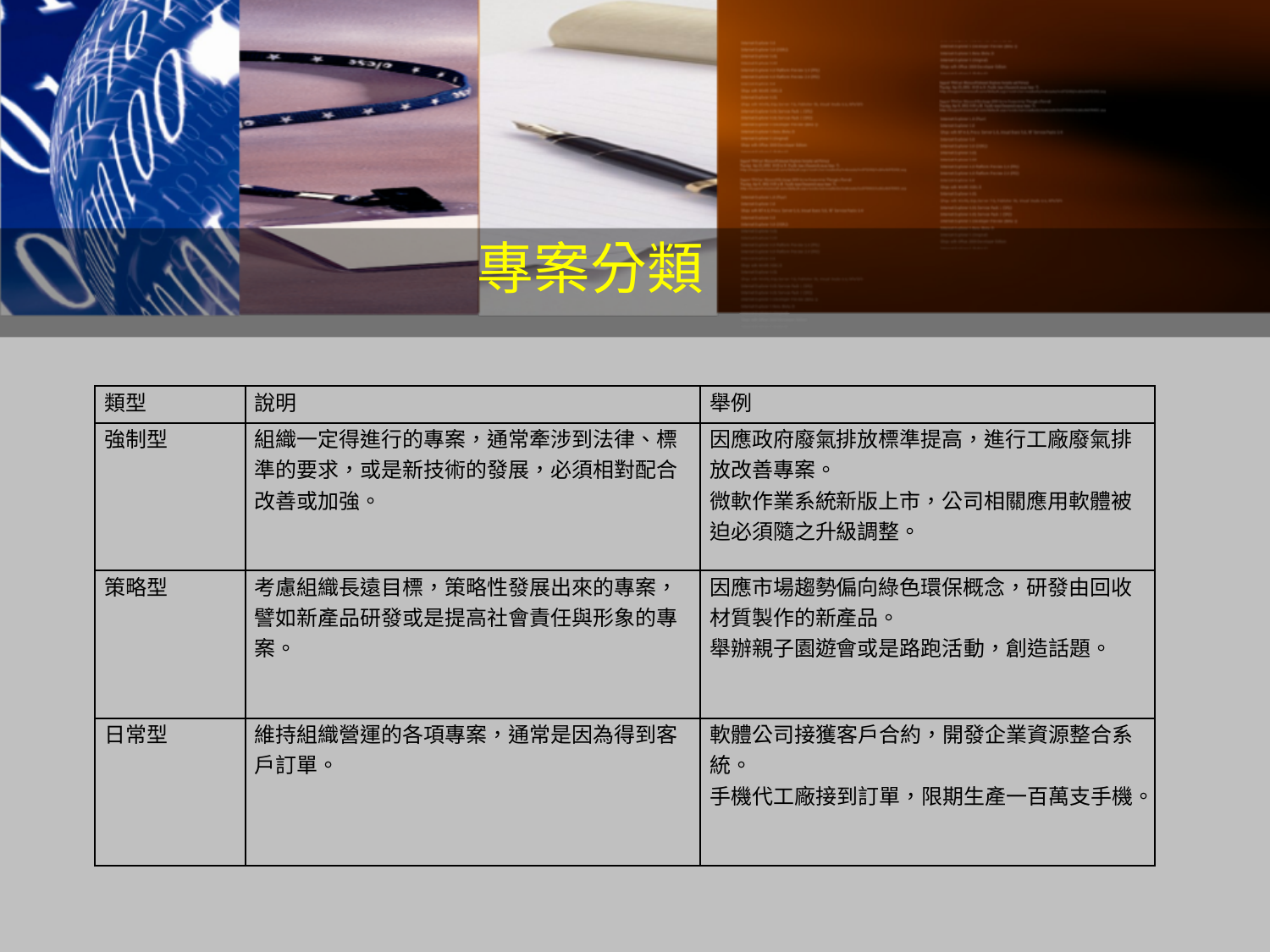

專案分類
| 類型 | 說明 | 舉例 |
| --- | --- | --- |
| 強制型 | 組織一定得進行的專案，通常牽涉到法律、標準的要求，或是新技術的發展，必須相對配合改善或加強。 | 因應政府廢氣排放標準提高，進行工廠廢氣排放改善專案。 微軟作業系統新版上市，公司相關應用軟體被迫必須隨之升級調整。 |
| 策略型 | 考慮組織長遠目標，策略性發展出來的專案，譬如新產品研發或是提高社會責任與形象的專案。 | 因應市場趨勢偏向綠色環保概念，研發由回收材質製作的新產品。 舉辦親子園遊會或是路跑活動，創造話題。 |
| 日常型 | 維持組織營運的各項專案，通常是因為得到客戶訂單。 | 軟體公司接獲客戶合約，開發企業資源整合系統。 手機代工廠接到訂單，限期生產一百萬支手機。 |